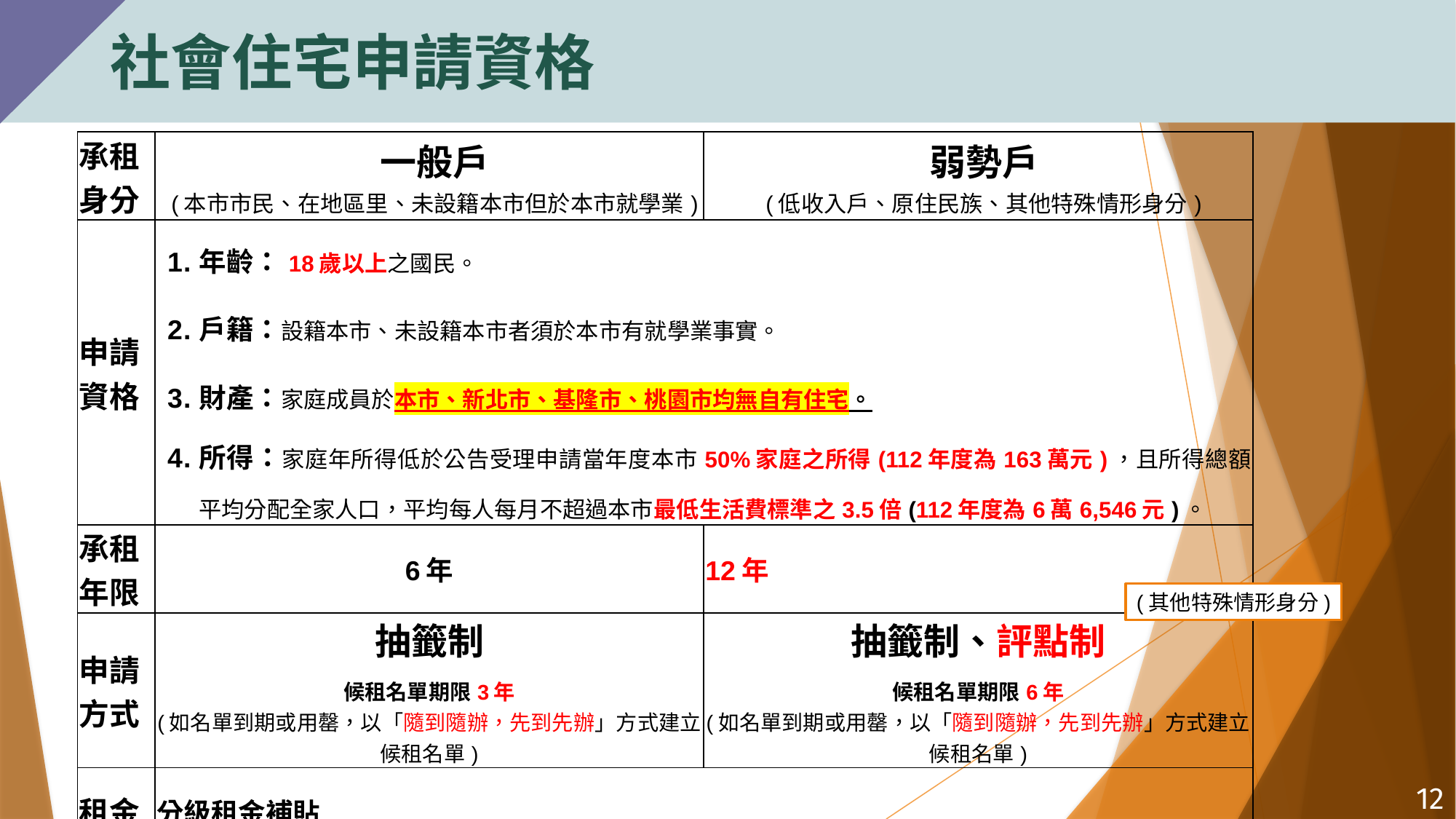

社會住宅申請資格

| 承租 身分 | 一般戶 (本市市民、在地區里、未設籍本市但於本市就學業) | 弱勢戶 (低收入戶、原住民族、其他特殊情形身分) |
| --- | --- | --- |
| 申請 資格 | 年齡：18歲以上之國民。 戶籍：設籍本市、未設籍本市者須於本市有就學業事實。 財產：家庭成員於本市、新北市、基隆市、桃園市均無自有住宅。 所得：家庭年所得低於公告受理申請當年度本市50%家庭之所得(112年度為163萬元)，且所得總額平均分配全家人口，平均每人每月不超過本市最低生活費標準之3.5倍(112年度為6萬6,546元)。 |  |
| 承租 年限 | 6年 | 12年 |
| 申請 方式 | 抽籤制 候租名單期限3年 (如名單到期或用罄，以「隨到隨辦，先到先辦」方式建立候租名單) | 抽籤制、評點制 候租名單期限6年 (如名單到期或用罄，以「隨到隨辦，先到先辦」方式建立候租名單) |
| 租金 | 分級租金補貼 |  |
(其他特殊情形身分)
12